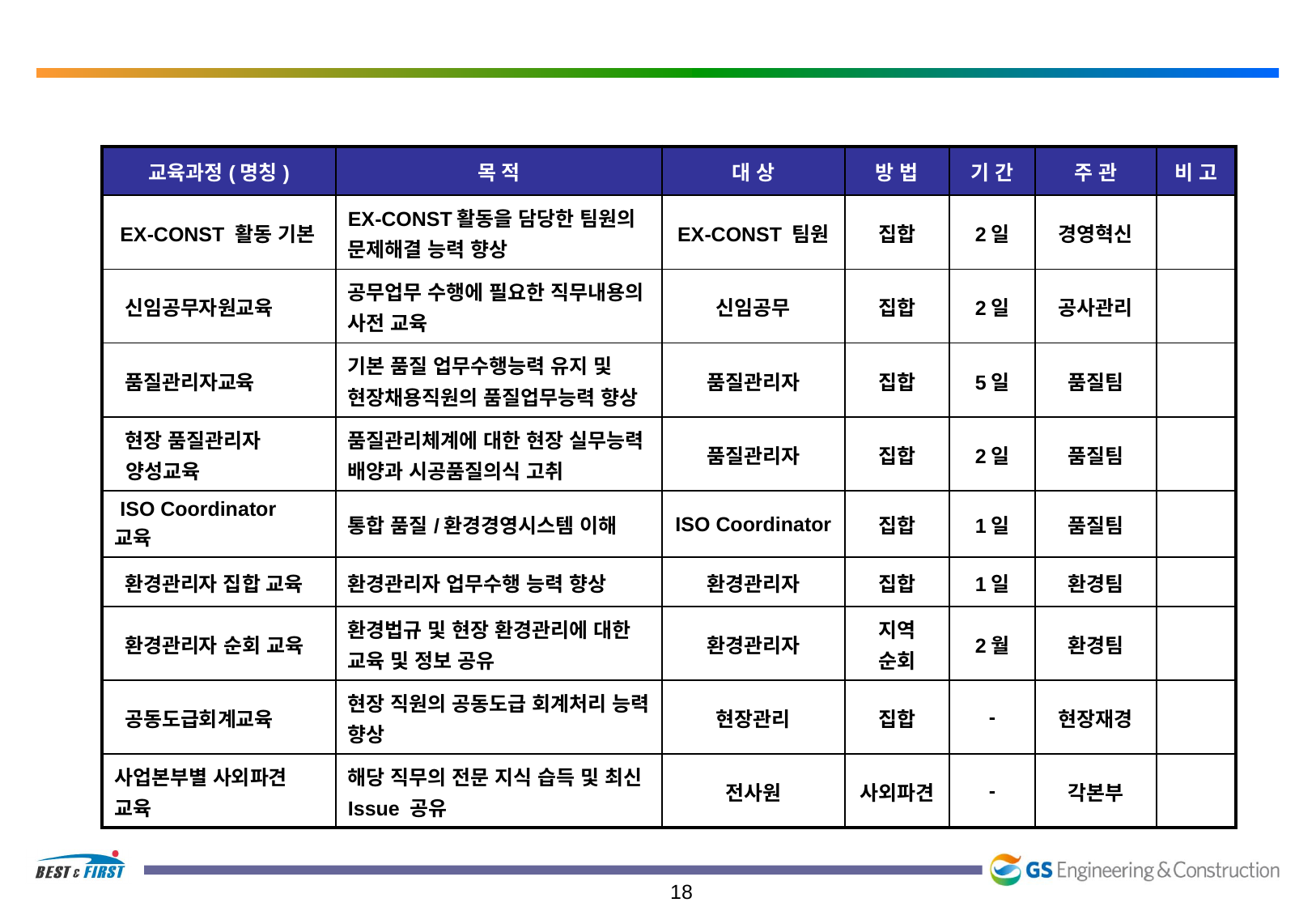

| 교육과정(명칭) | 목 적 | 대 상 | 방 법 | 기 간 | 주 관 | 비 고 |
| --- | --- | --- | --- | --- | --- | --- |
| EX-CONST 활동 기본 | EX-CONST활동을 담당한 팀원의 문제해결 능력 향상 | EX-CONST 팀원 | 집합 | 2일 | 경영혁신 |  |
| 신임공무자원교육 | 공무업무 수행에 필요한 직무내용의 사전 교육 | 신임공무 | 집합 | 2일 | 공사관리 |  |
| 품질관리자교육 | 기본 품질 업무수행능력 유지 및 현장채용직원의 품질업무능력 향상 | 품질관리자 | 집합 | 5일 | 품질팀 |  |
| 현장 품질관리자 양성교육 | 품질관리체계에 대한 현장 실무능력 배양과 시공품질의식 고취 | 품질관리자 | 집합 | 2일 | 품질팀 |  |
| ISO Coordinator 교육 | 통합 품질/환경경영시스템 이해 | ISO Coordinator | 집합 | 1일 | 품질팀 |  |
| 환경관리자 집합 교육 | 환경관리자 업무수행 능력 향상 | 환경관리자 | 집합 | 1일 | 환경팀 |  |
| 환경관리자 순회 교육 | 환경법규 및 현장 환경관리에 대한 교육 및 정보 공유 | 환경관리자 | 지역 순회 | 2월 | 환경팀 |  |
| 공동도급회계교육 | 현장 직원의 공동도급 회계처리 능력 향상 | 현장관리 | 집합 | - | 현장재경 |  |
| 사업본부별 사외파견 교육 | 해당 직무의 전문 지식 습득 및 최신 Issue 공유 | 전사원 | 사외파견 | - | 각본부 |  |

18